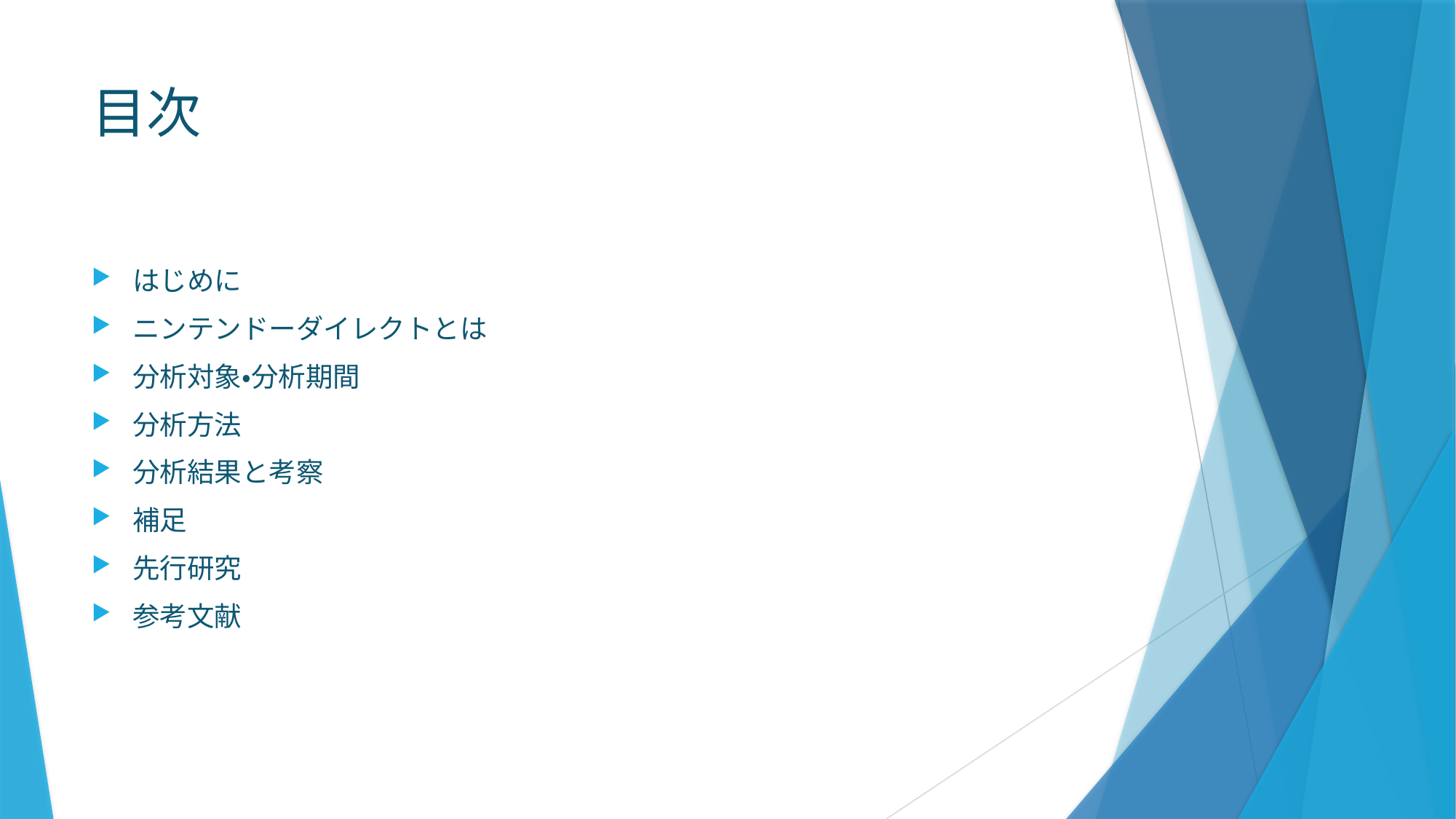

# 目次
はじめに
ニンテンドーダイレクトとは
分析対象・分析期間
分析方法
分析結果と考察
補足
先行研究
参考文献